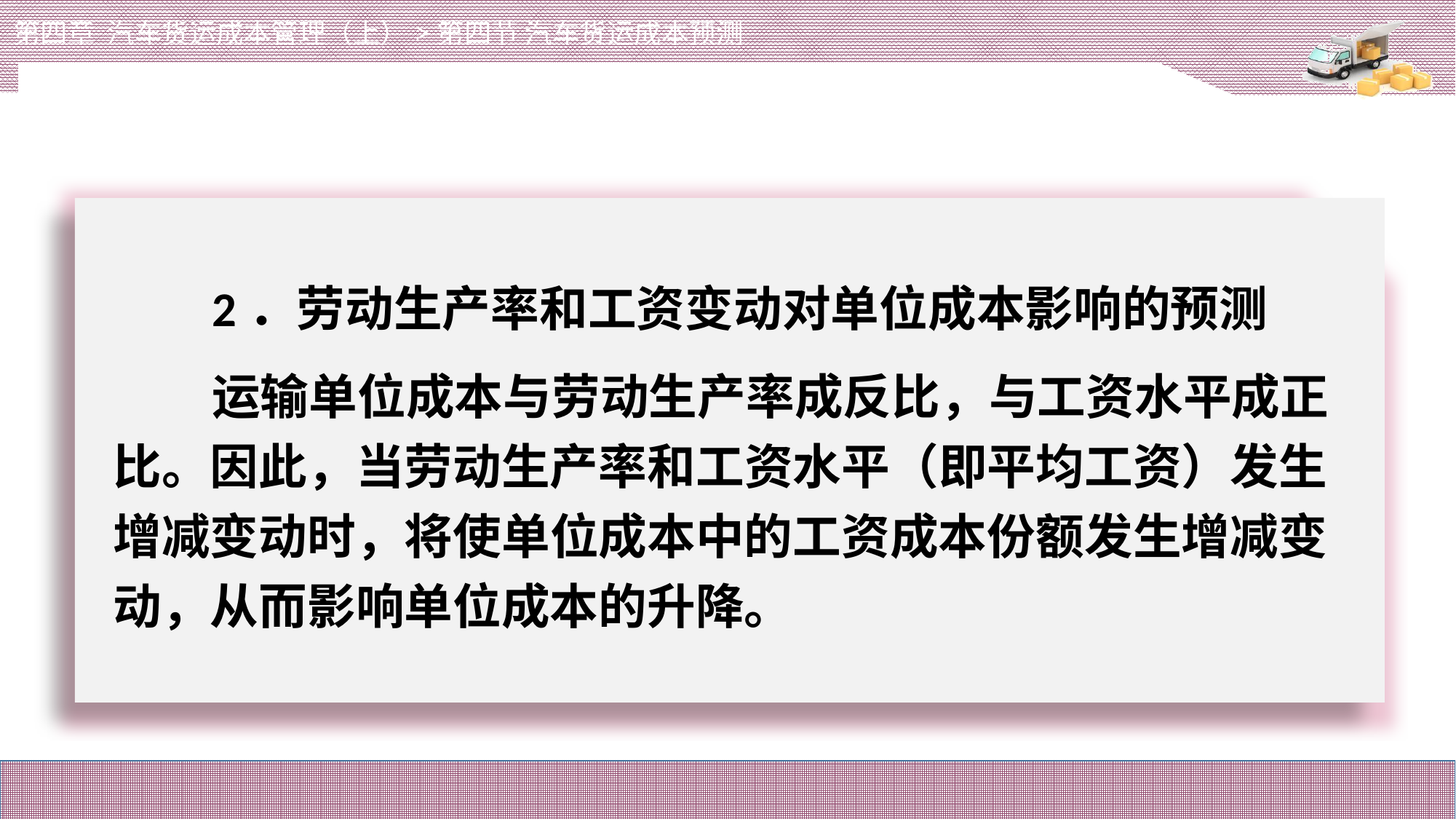

第四章  汽车货运成本管理（上）>第四节 汽车货运成本预测
# 2．劳动生产率和工资变动对单位成本影响的预测
运输单位成本与劳动生产率成反比，与工资水平成正比。因此，当劳动生产率和工资水平（即平均工资）发生增减变动时，将使单位成本中的工资成本份额发生增减变动，从而影响单位成本的升降。